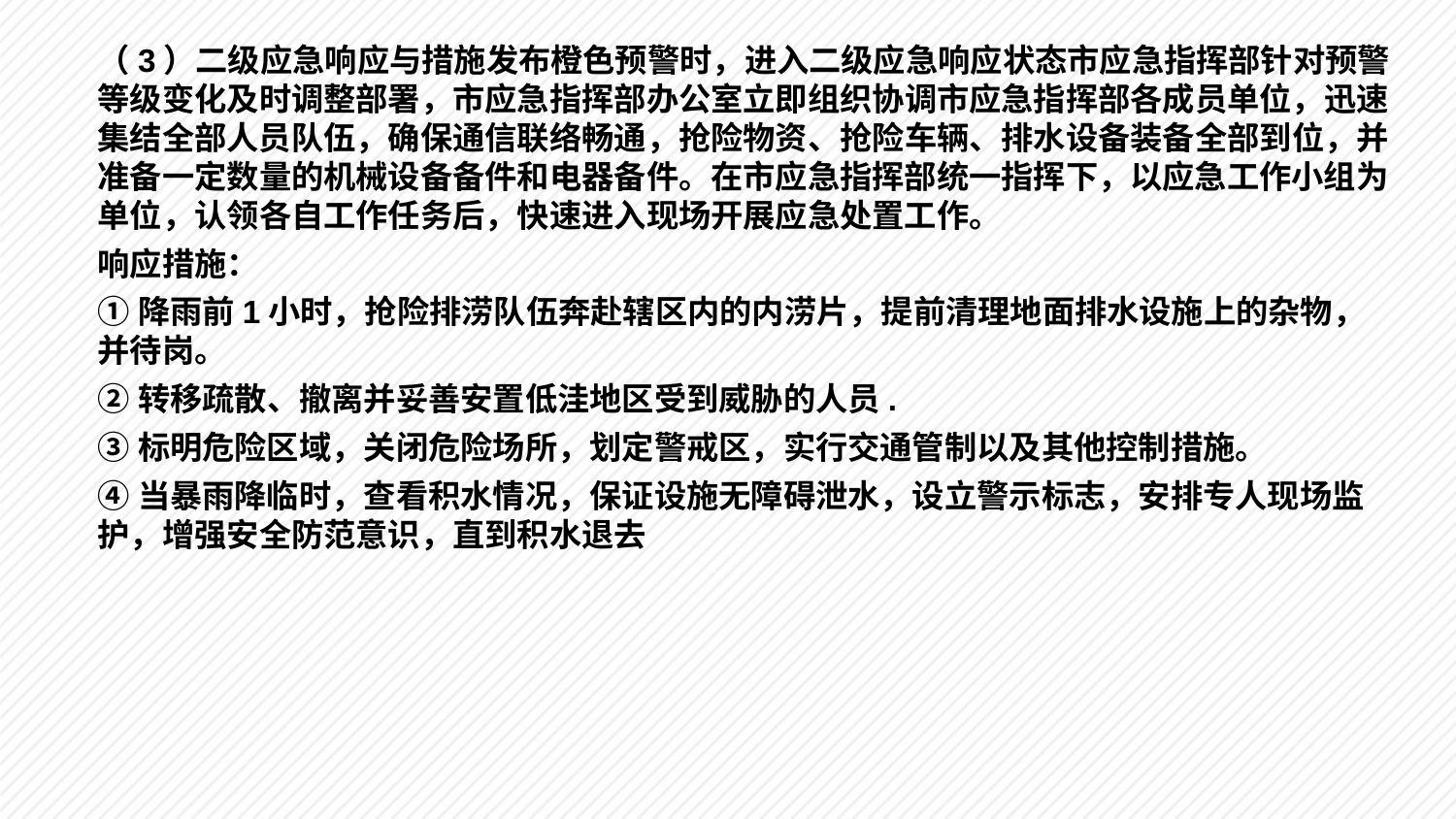

（3）二级应急响应与措施发布橙色预警时，进入二级应急响应状态市应急指挥部针对预警等级变化及时调整部署，市应急指挥部办公室立即组织协调市应急指挥部各成员单位，迅速集结全部人员队伍，确保通信联络畅通，抢险物资、抢险车辆、排水设备装备全部到位，并准备一定数量的机械设备备件和电器备件。在市应急指挥部统一指挥下，以应急工作小组为单位，认领各自工作任务后，快速进入现场开展应急处置工作。
响应措施：
①降雨前1小时，抢险排涝队伍奔赴辖区内的内涝片，提前清理地面排水设施上的杂物，并待岗。
②转移疏散、撤离并妥善安置低洼地区受到威胁的人员.
③标明危险区域，关闭危险场所，划定警戒区，实行交通管制以及其他控制措施。
④当暴雨降临时，查看积水情况，保证设施无障碍泄水，设立警示标志，安排专人现场监护，增强安全防范意识，直到积水退去